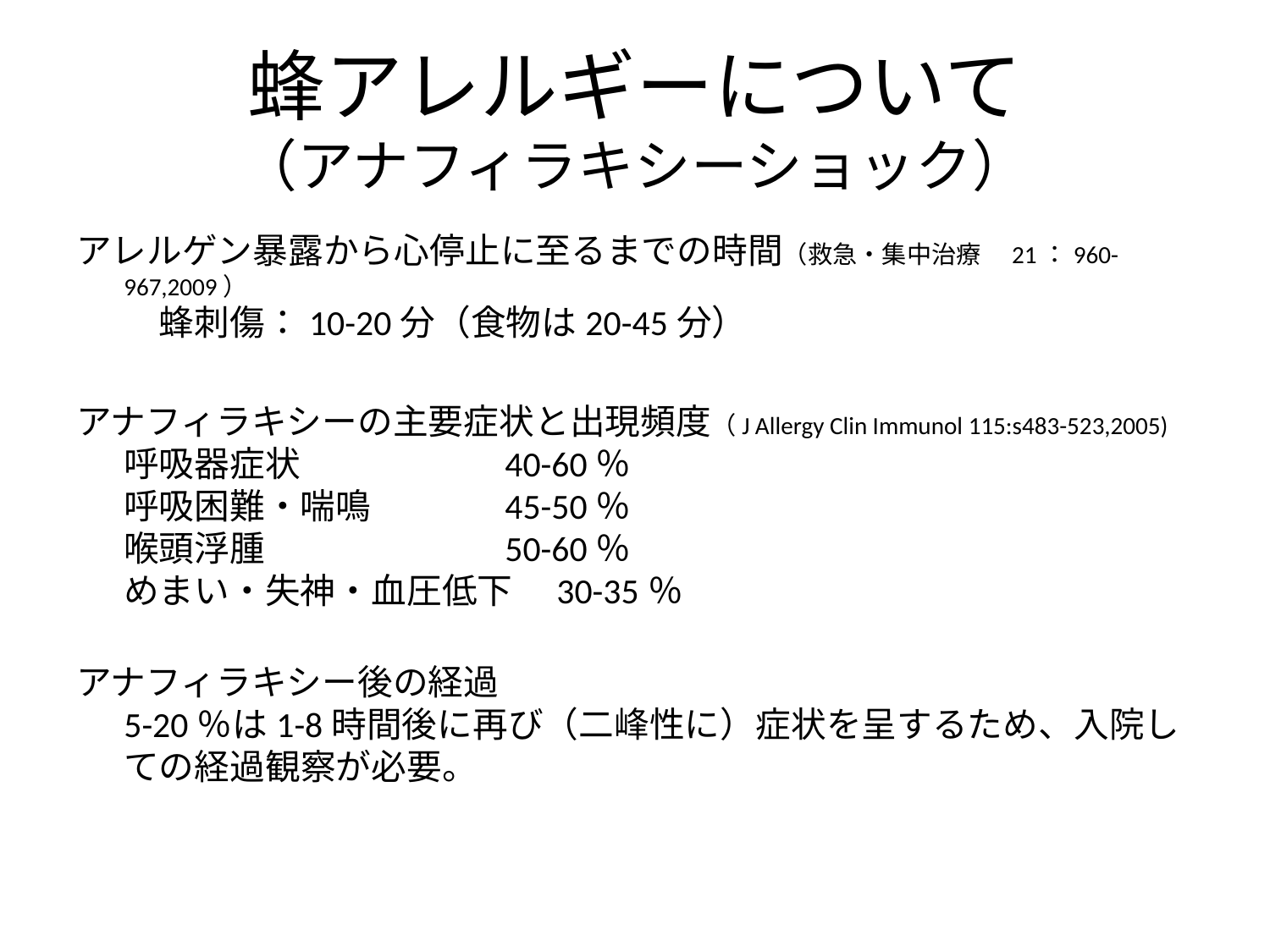

# 蜂アレルギーについて （アナフィラキシーショック）
アレルゲン暴露から心停止に至るまでの時間（救急・集中治療　21：960-967,2009）
　蜂刺傷：10-20分（食物は20-45分）

アナフィラキシーの主要症状と出現頻度（J Allergy Clin Immunol 115:s483-523,2005)
呼吸器症状		40-60％
呼吸困難・喘鳴　	45-50％
喉頭浮腫　　　　	50-60％
めまい・失神・血圧低下　30-35％
アナフィラキシー後の経過
5-20％は1-8時間後に再び（二峰性に）症状を呈するため、入院しての経過観察が必要。